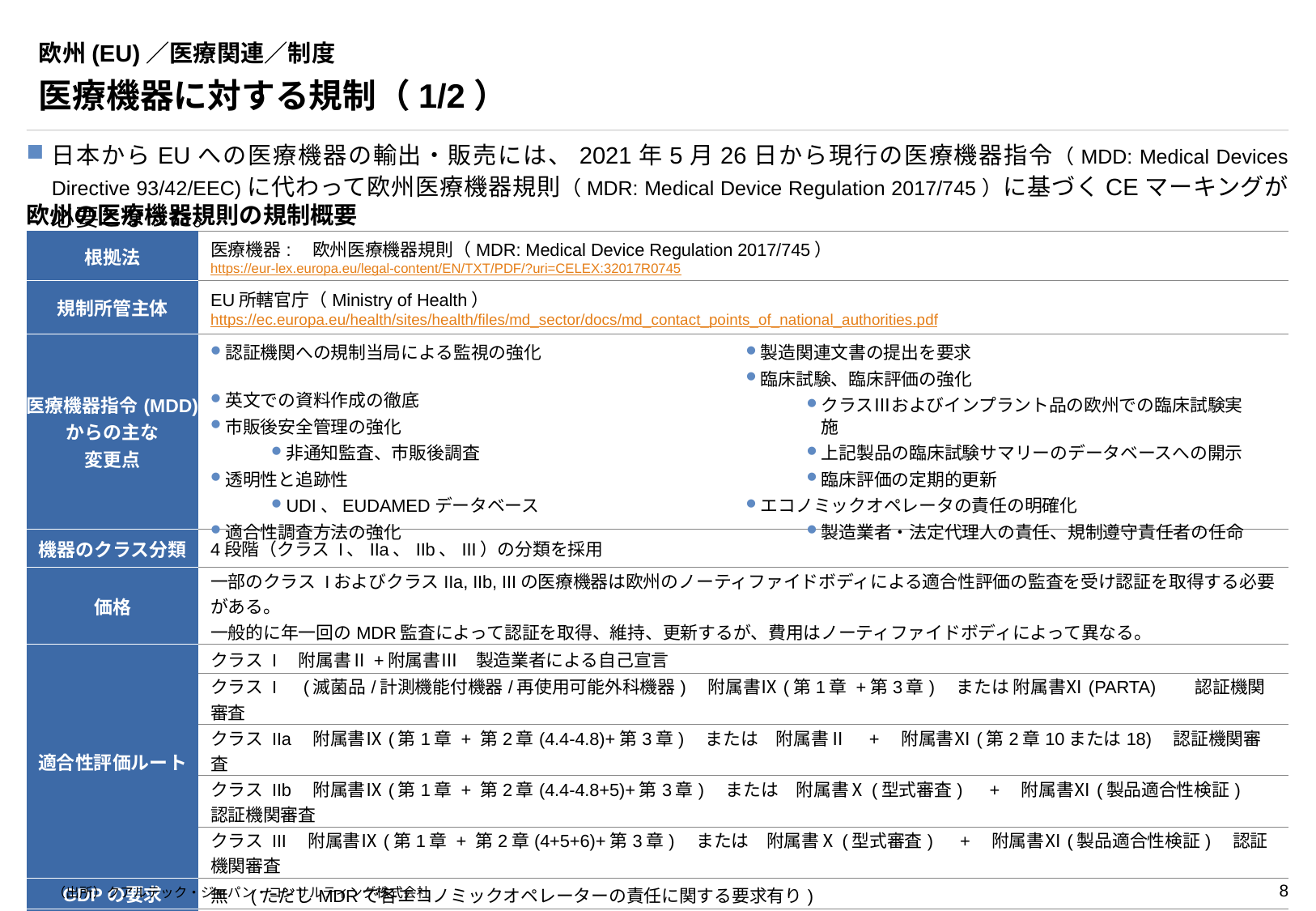

# 欧州(EU)／医療関連／制度
医療機器に対する規制（1/2）
日本からEUへの医療機器の輸出・販売には、2021年5月26日から現行の医療機器指令（MDD: Medical Devices Directive 93/42/EEC)に代わって欧州医療機器規則（MDR: Medical Device Regulation 2017/745）に基づくCEマーキングが必要となった。
欧州の医療機器規則の規制概要
| 根拠法 | 医療機器:　欧州医療機器規則（MDR: Medical Device Regulation 2017/745） https://eur-lex.europa.eu/legal-content/EN/TXT/PDF/?uri=CELEX:32017R0745 |
| --- | --- |
| 規制所管主体 | EU所轄官庁（Ministry of Health） https://ec.europa.eu/health/sites/health/files/md\_sector/docs/md\_contact\_points\_of\_national\_authorities.pdf |
| 医療機器指令(MDD)からの主な 変更点 |  |
| 機器のクラス分類 | 4段階（クラス I、IIa、IIb、III）の分類を採用 |
| 価格 | 一部のクラス IおよびクラスIIa, IIb, IIIの医療機器は欧州のノーティファイドボディによる適合性評価の監査を受け認証を取得する必要がある。 一般的に年一回のMDR監査によって認証を取得、維持、更新するが、費用はノーティファイドボディによって異なる。 |
| 適合性評価ルート | クラス I　附属書Ⅱ+附属書Ⅲ　製造業者による自己宣言 |
|  | クラス I　(滅菌品/計測機能付機器/再使用可能外科機器)　附属書Ⅸ(第1章 +第3章)　または 附属書Ⅺ(PARTA)　　認証機関審査 |
|  | クラス IIa　附属書Ⅸ(第1章 + 第2章(4.4-4.8)+第3章)　または　附属書Ⅱ　+　附属書Ⅺ(第2章10または18)　認証機関審査 |
|  | クラス IIb　附属書Ⅸ(第1章 + 第2章(4.4-4.8+5)+第3章)　または　附属書Ⅹ(型式審査)　+　附属書Ⅺ(製品適合性検証)　認証機関審査 |
|  | クラス III　附属書Ⅸ(第1章 + 第2章(4+5+6)+第3章)　または　附属書Ⅹ(型式審査)　+　附属書Ⅺ(製品適合性検証)　認証機関審査 |
| GDPの要求 | 無　(ただしMDRで各エコノミックオペレーターの責任に関する要求有り) |
| 未登録機器の輸入に関する規制 | MDR 第2章、第21条に”Device for special purposes” (特別な目的の機器)に対する説明が記載されている。加盟国での臨床試験目的で治験責任医師に提供される治験機器、カスタムメイド機器、見本市、展示会、デモンストレーション又は類似イベントを目的とする場合においてCEマーク未取得品をEU域内に輸入することができる。ただし、関連するMDE要求は満足する必要がある。 |
認証機関への規制当局による監視の強化
英文での資料作成の徹底
市販後安全管理の強化
非通知監査、市販後調査
透明性と追跡性
UDI、EUDAMEDデータベース
適合性調査方法の強化

製造関連文書の提出を要求
臨床試験、臨床評価の強化
クラスⅢおよびインプラント品の欧州での臨床試験実施
上記製品の臨床試験サマリーのデータベースへの開示
臨床評価の定期的更新
エコノミックオペレータの責任の明確化
製造業者・法定代理人の責任、規制遵守責任者の任命
（出所）クアルテック・ジャパン・コンサルティング株式会社